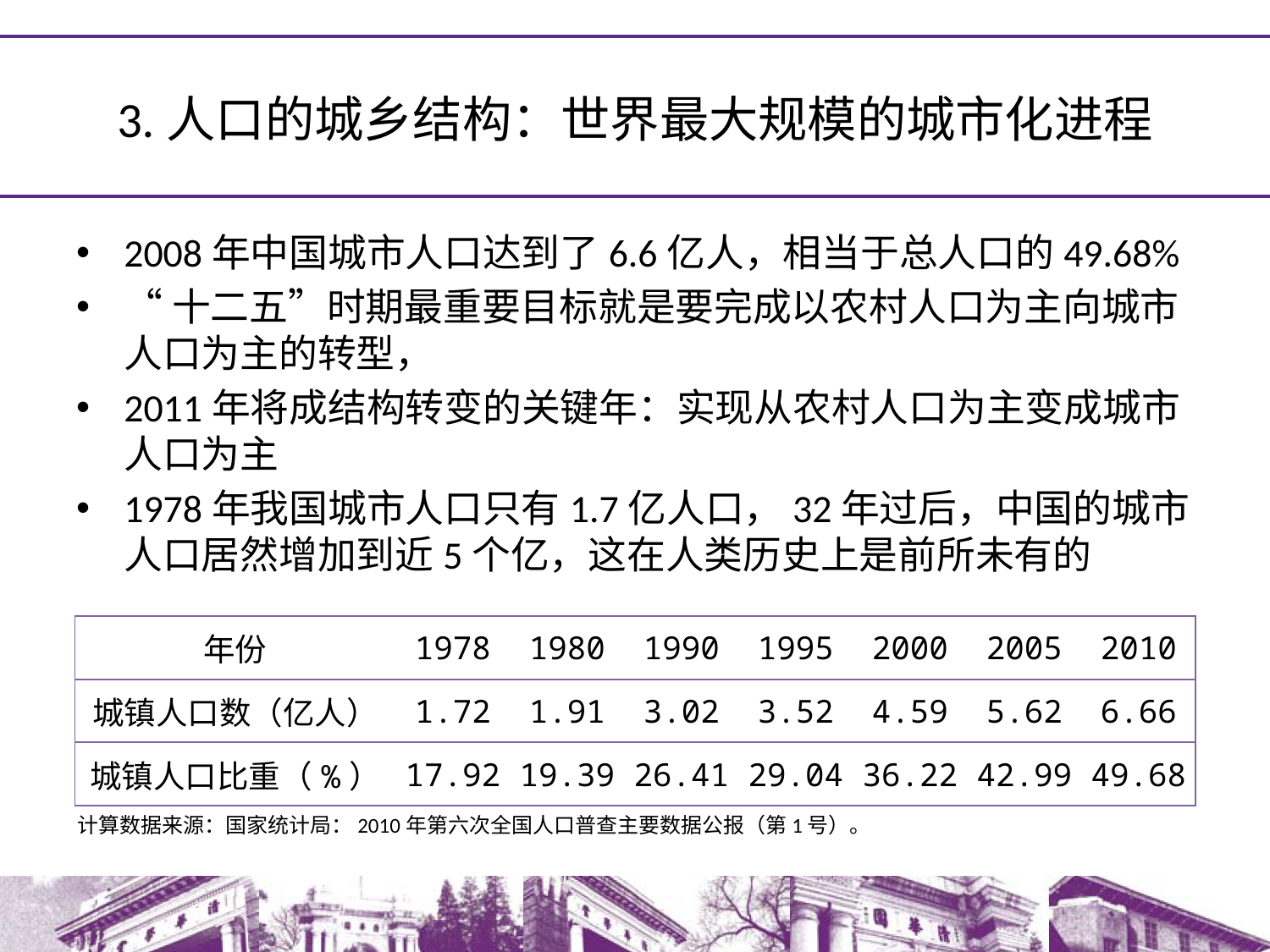

# 3.人口的城乡结构：世界最大规模的城市化进程
2008年中国城市人口达到了6.6亿人，相当于总人口的49.68%
“十二五”时期最重要目标就是要完成以农村人口为主向城市人口为主的转型，
2011年将成结构转变的关键年：实现从农村人口为主变成城市人口为主
1978年我国城市人口只有1.7亿人口，32年过后，中国的城市人口居然增加到近5个亿，这在人类历史上是前所未有的
| 年份 | 1978 | 1980 | 1990 | 1995 | 2000 | 2005 | 2010 |
| --- | --- | --- | --- | --- | --- | --- | --- |
| 城镇人口数（亿人） | 1.72 | 1.91 | 3.02 | 3.52 | 4.59 | 5.62 | 6.66 |
| 城镇人口比重（%） | 17.92 | 19.39 | 26.41 | 29.04 | 36.22 | 42.99 | 49.68 |
计算数据来源：国家统计局：2010年第六次全国人口普查主要数据公报（第1号）。